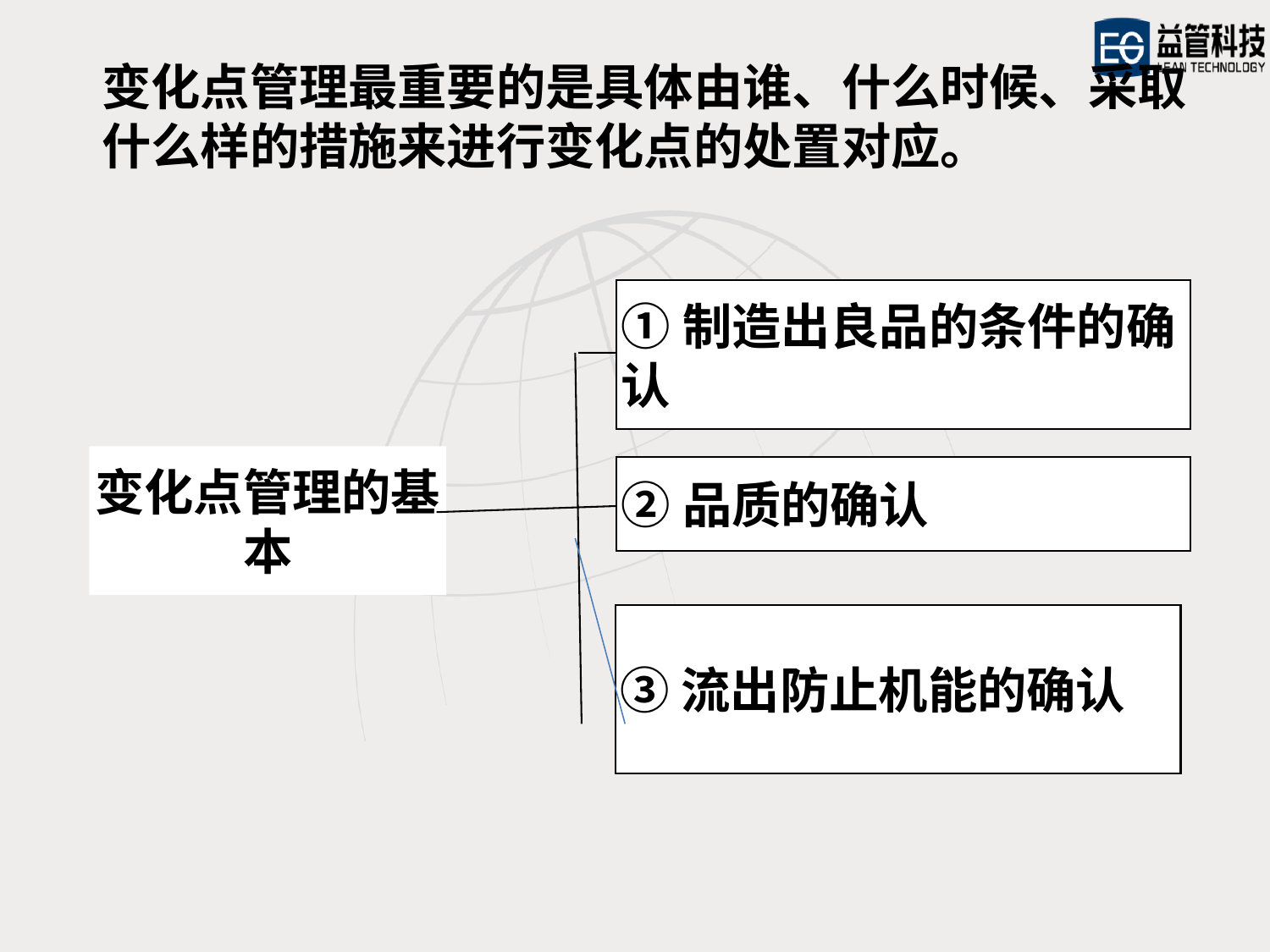

变化点管理最重要的是具体由谁、什么时候、采取什么样的措施来进行变化点的处置对应。

①制造出良品的条件的确认

变化点管理的基本
②品质的确认

③流出防止机能的确认